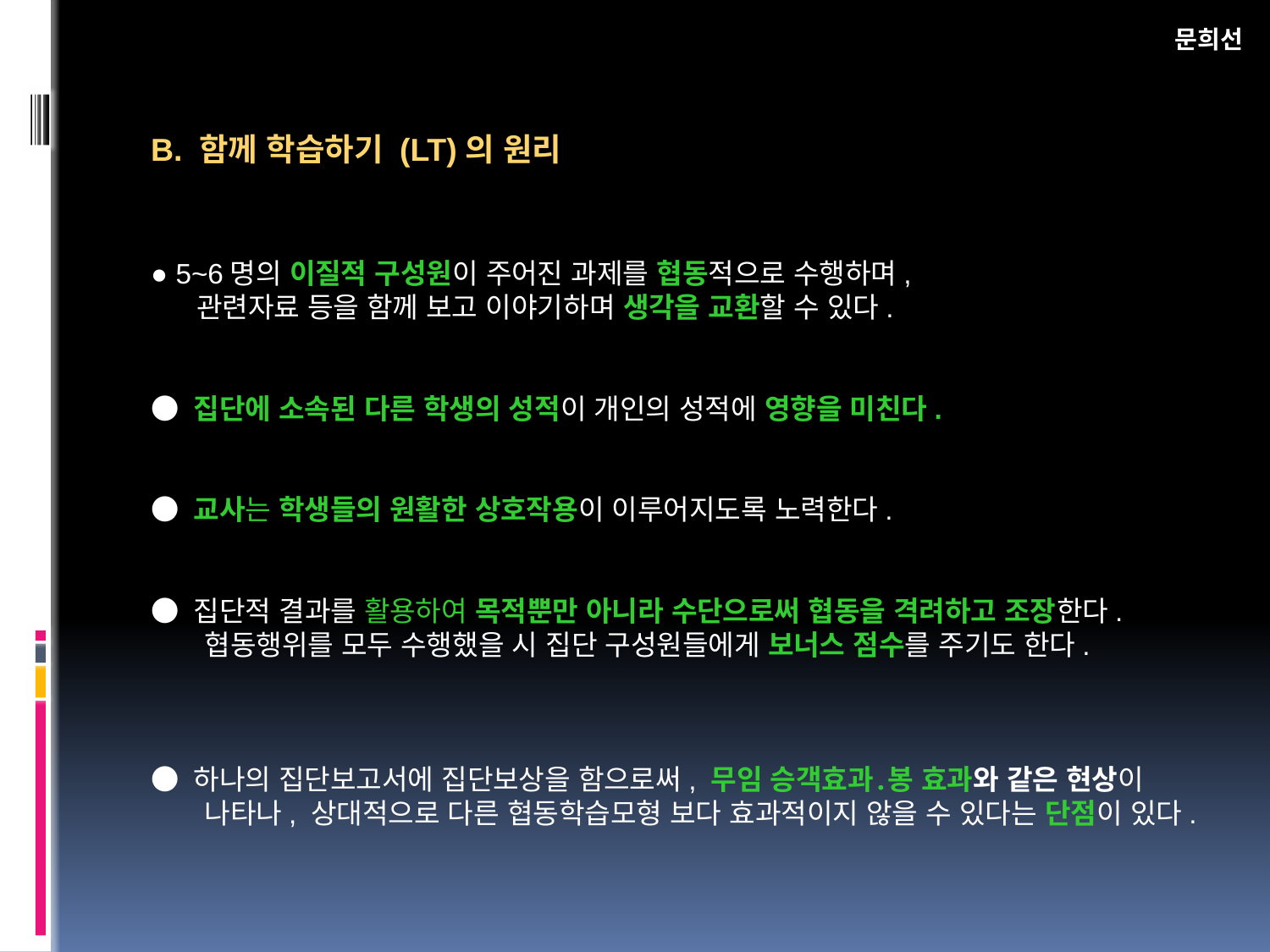

문희선

B. 함께 학습하기 (LT)의 원리

● 5~6명의 이질적 구성원이 주어진 과제를 협동적으로 수행하며,
     관련자료 등을 함께 보고 이야기하며 생각을 교환할 수 있다.

● 집단에 소속된 다른 학생의 성적이 개인의 성적에 영향을 미친다.

● 교사는 학생들의 원활한 상호작용이 이루어지도록 노력한다.

● 집단적 결과를 활용하여 목적뿐만 아니라 수단으로써 협동을 격려하고 조장한다.
      협동행위를 모두 수행했을 시 집단 구성원들에게 보너스 점수를 주기도 한다.

● 하나의 집단보고서에 집단보상을 함으로써, 무임 승객효과․봉 효과와 같은 현상이
      나타나, 상대적으로 다른 협동학습모형 보다 효과적이지 않을 수 있다는 단점이 있다.